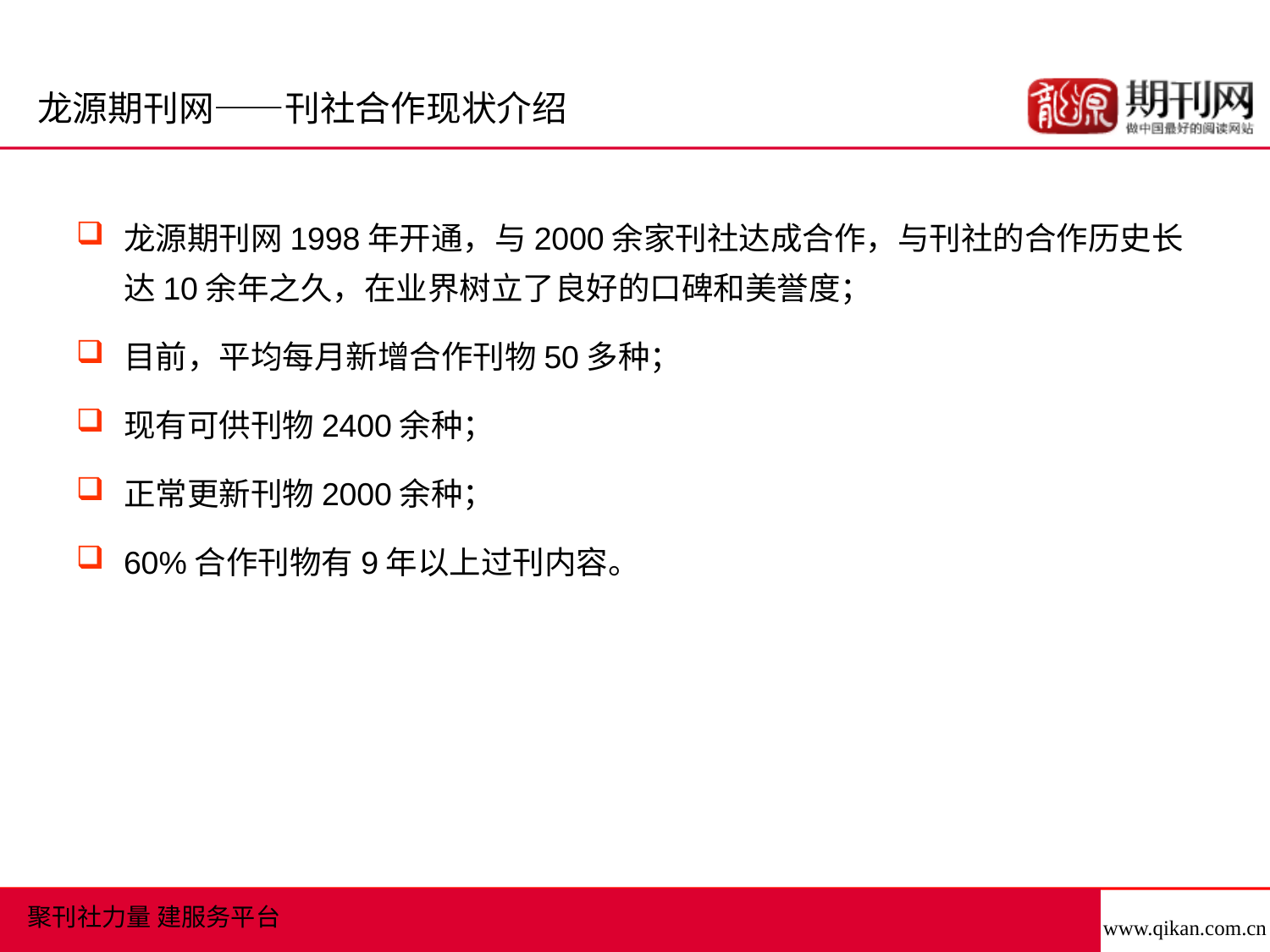

龙源期刊网——刊社合作现状介绍
龙源期刊网1998年开通，与2000余家刊社达成合作，与刊社的合作历史长达10余年之久，在业界树立了良好的口碑和美誉度；
目前，平均每月新增合作刊物50多种；
现有可供刊物2400余种；
正常更新刊物2000余种；
60%合作刊物有9年以上过刊内容。